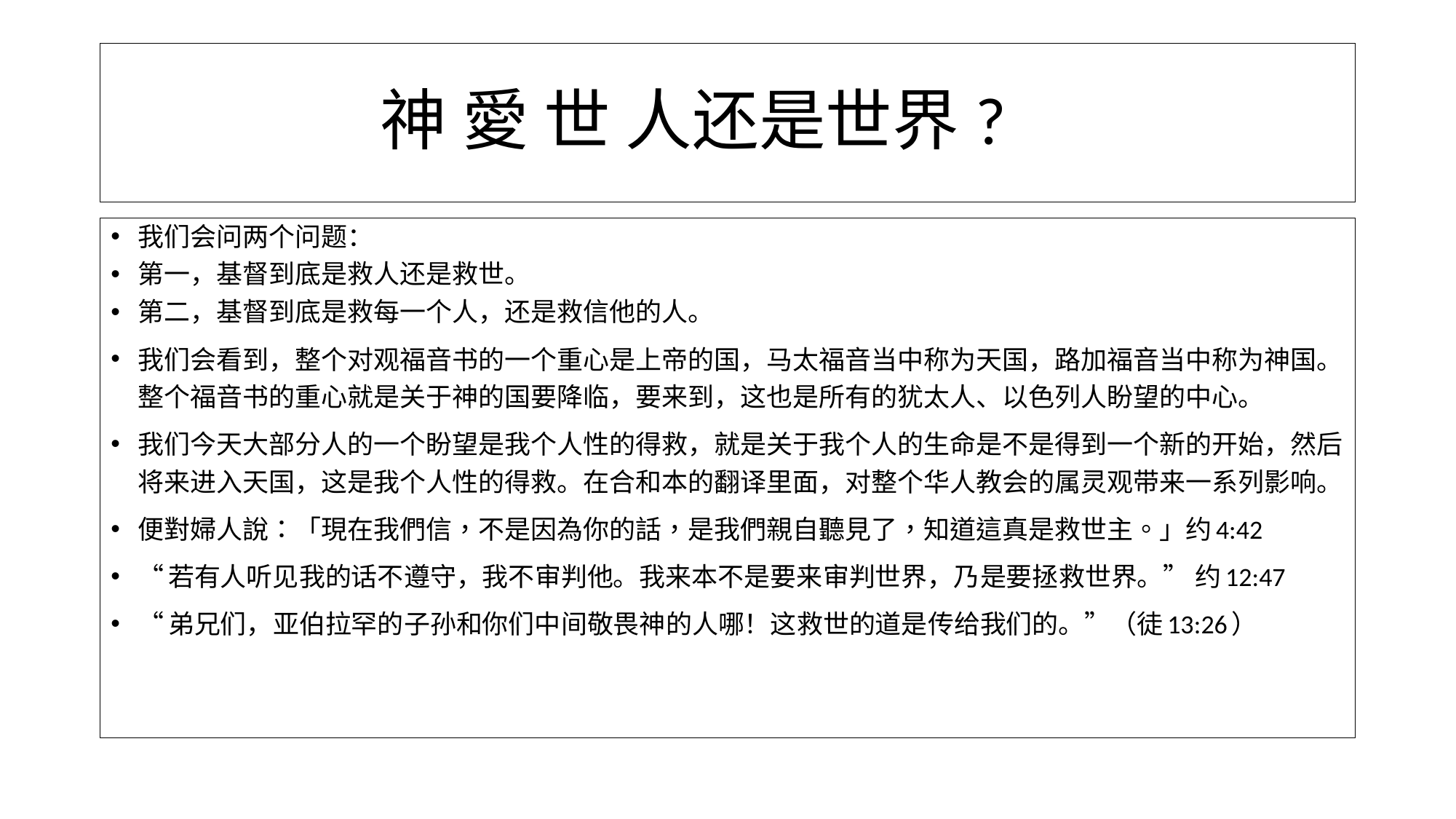

# 神 愛 世 人还是世界?
我们会问两个问题：
第一，基督到底是救人还是救世。
第二，基督到底是救每一个人，还是救信他的人。
我们会看到，整个对观福音书的一个重心是上帝的国，马太福音当中称为天国，路加福音当中称为神国。整个福音书的重心就是关于神的国要降临，要来到，这也是所有的犹太人、以色列人盼望的中心。
我们今天大部分人的一个盼望是我个人性的得救，就是关于我个人的生命是不是得到一个新的开始，然后将来进入天国，这是我个人性的得救。在合和本的翻译里面，对整个华人教会的属灵观带来一系列影响。
便對婦人說：「現在我們信，不是因為你的話，是我們親自聽見了，知道這真是救世主。」约4:42
“若有人听见我的话不遵守，我不审判他。我来本不是要来审判世界，乃是要拯救世界。” 约12:47
“弟兄们，亚伯拉罕的子孙和你们中间敬畏神的人哪！这救世的道是传给我们的。”（徒13:26）